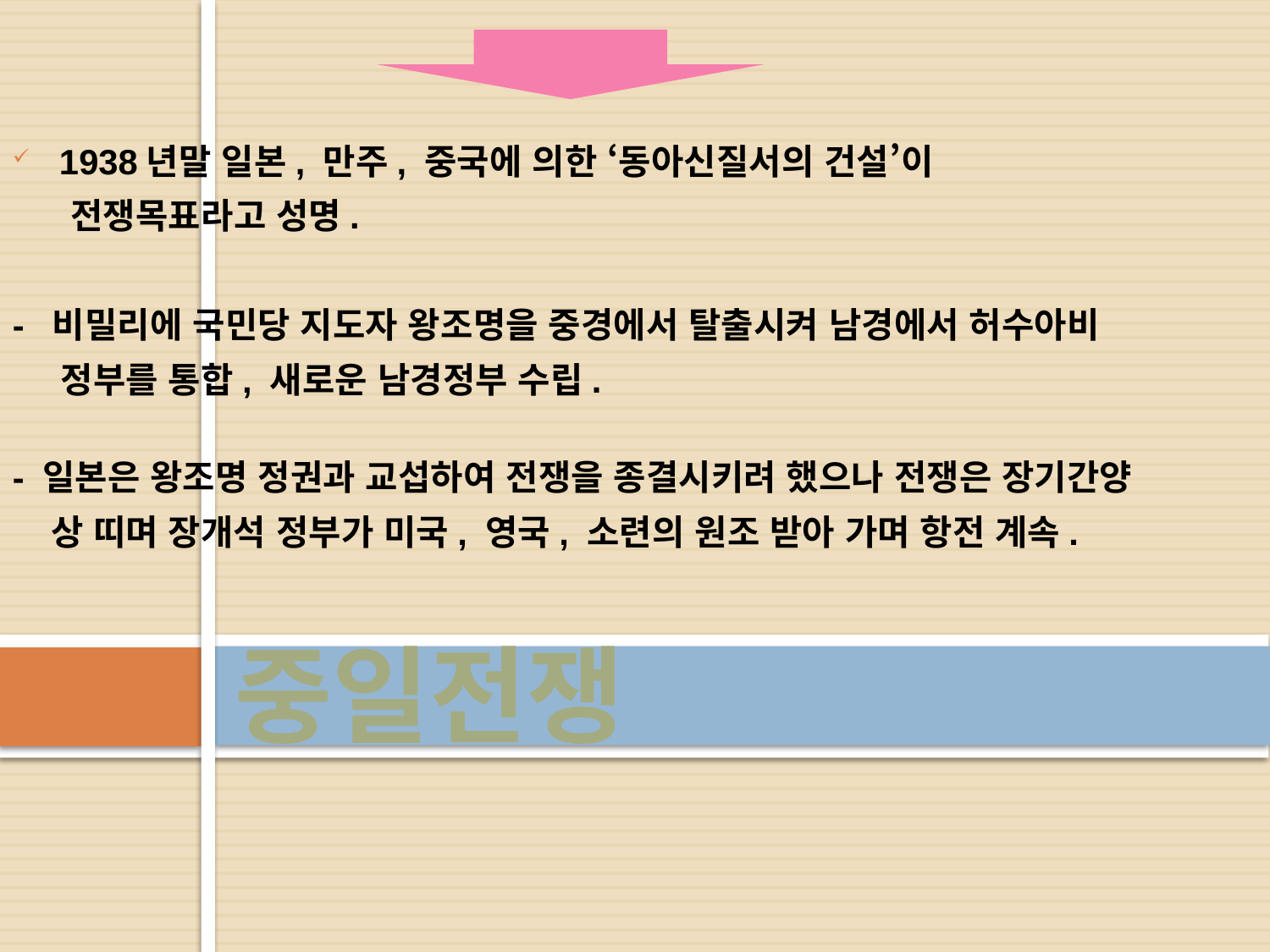

1938년말 일본, 만주, 중국에 의한 ‘동아신질서의 건설’이
     전쟁목표라고 성명.

-  비밀리에 국민당 지도자 왕조명을 중경에서 탈출시켜 남경에서 허수아비
    정부를 통합, 새로운 남경정부 수립.
- 일본은 왕조명 정권과 교섭하여 전쟁을 종결시키려 했으나 전쟁은 장기간양
   상 띠며 장개석 정부가 미국, 영국, 소련의 원조 받아 가며 항전 계속.

# 중일전쟁